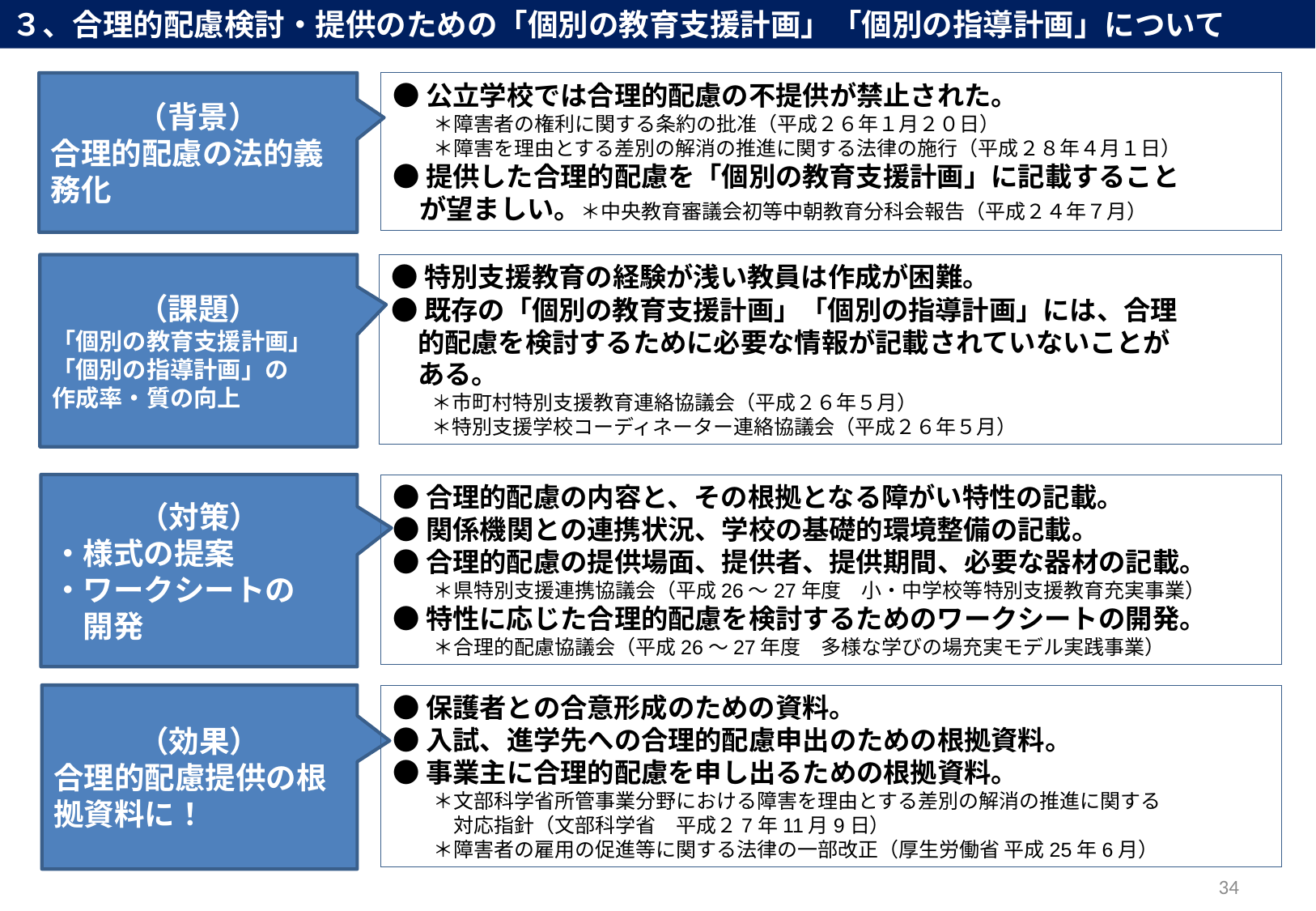

３、合理的配慮検討・提供のための「個別の教育支援計画」「個別の指導計画」について
（背景）
合理的配慮の法的義務化
●公立学校では合理的配慮の不提供が禁止された。
　　＊障害者の権利に関する条約の批准（平成２６年１月２０日）
　　＊障害を理由とする差別の解消の推進に関する法律の施行（平成２８年４月１日）
●提供した合理的配慮を「個別の教育支援計画」に記載すること
　が望ましい。＊中央教育審議会初等中朝教育分科会報告（平成２４年７月）
●特別支援教育の経験が浅い教員は作成が困難。
●既存の「個別の教育支援計画」「個別の指導計画」には、合理
　的配慮を検討するために必要な情報が記載されていないことが
　ある。
　　＊市町村特別支援教育連絡協議会（平成２６年５月）
　　＊特別支援学校コーディネーター連絡協議会（平成２６年５月）
（課題）
「個別の教育支援計画」「個別の指導計画」の
作成率・質の向上
（対策）
・様式の提案
・ワークシートの
　開発
●合理的配慮の内容と、その根拠となる障がい特性の記載。
●関係機関との連携状況、学校の基礎的環境整備の記載。
●合理的配慮の提供場面、提供者、提供期間、必要な器材の記載。
　　＊県特別支援連携協議会（平成26～27年度　小・中学校等特別支援教育充実事業）
●特性に応じた合理的配慮を検討するためのワークシートの開発。
　　＊合理的配慮協議会（平成26～27年度　多様な学びの場充実モデル実践事業）
（効果）
合理的配慮提供の根拠資料に！
●保護者との合意形成のための資料。
●入試、進学先への合理的配慮申出のための根拠資料。
●事業主に合理的配慮を申し出るための根拠資料。
　　＊文部科学省所管事業分野における障害を理由とする差別の解消の推進に関する
　　　対応指針（文部科学省　平成２7年11月9日）
　　＊障害者の雇用の促進等に関する法律の一部改正（厚生労働省 平成25年6月）
34